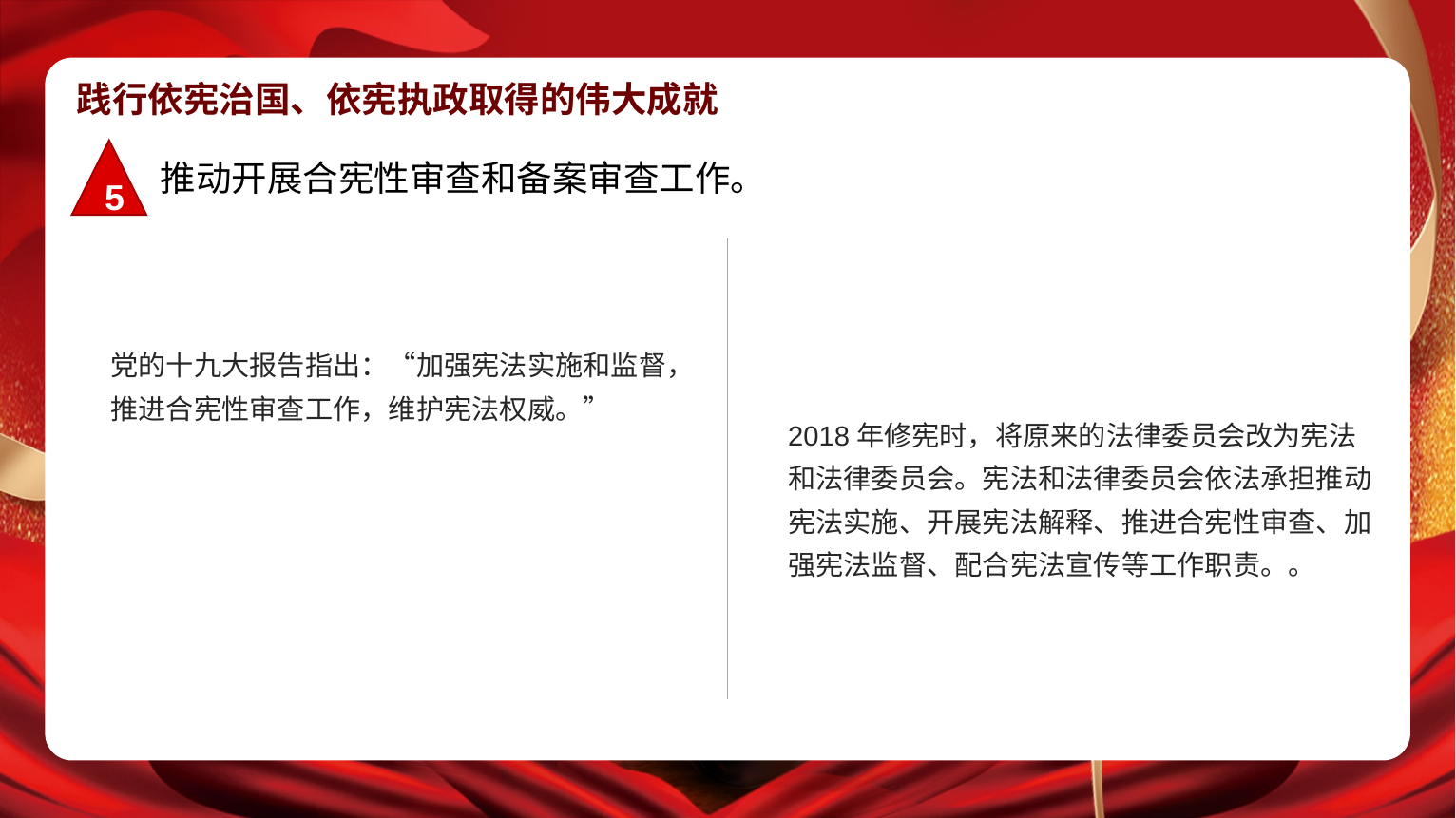

践行依宪治国、依宪执政取得的伟大成就
5
推动开展合宪性审查和备案审查工作。
党的十九大报告指出：“加强宪法实施和监督，推进合宪性审查工作，维护宪法权威。”
2018年修宪时，将原来的法律委员会改为宪法和法律委员会。宪法和法律委员会依法承担推动宪法实施、开展宪法解释、推进合宪性审查、加强宪法监督、配合宪法宣传等工作职责。。